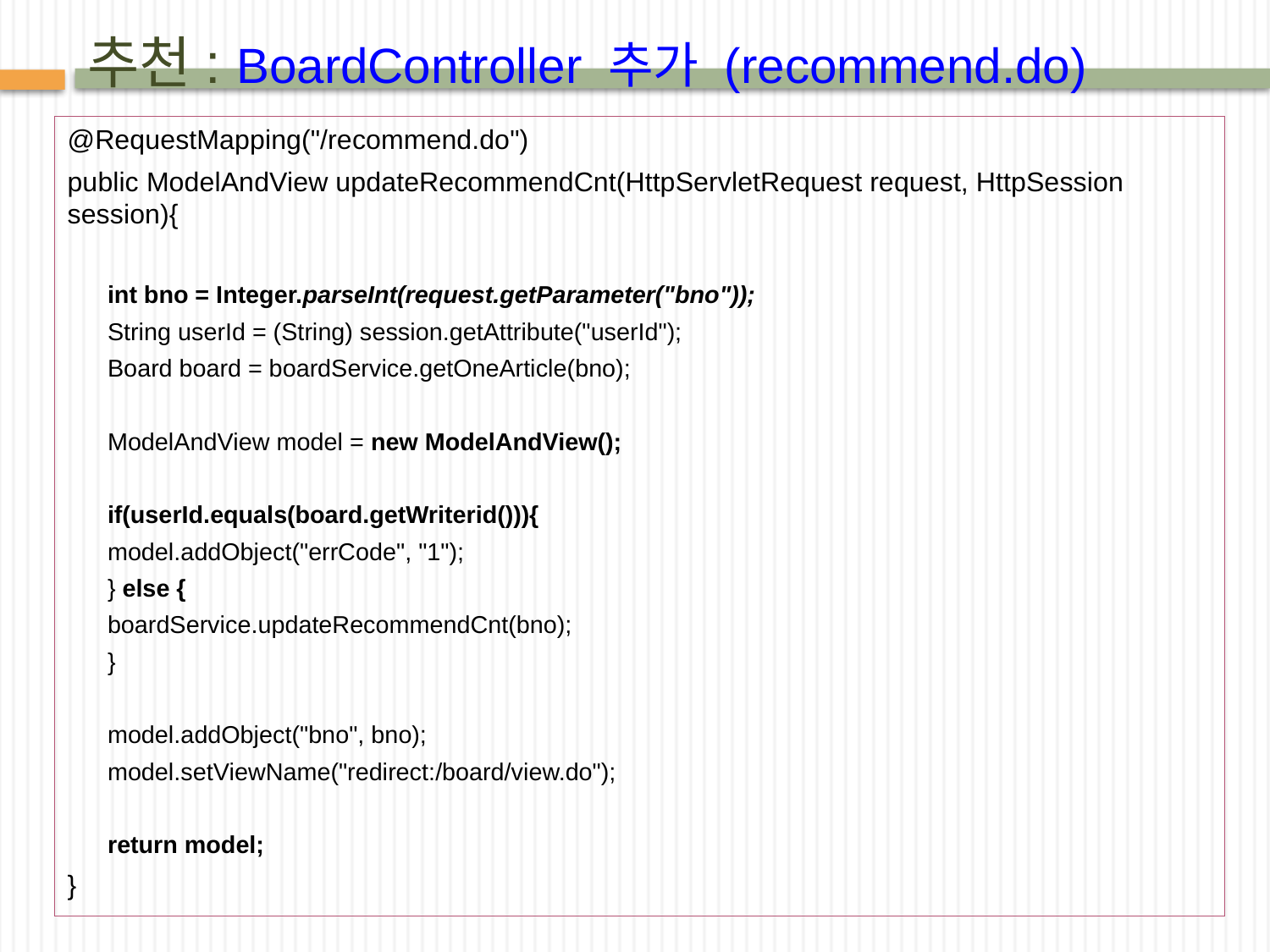

# 추천: BoardController 추가 (recommend.do)
@RequestMapping("/recommend.do")
public ModelAndView updateRecommendCnt(HttpServletRequest request, HttpSession session){

int bno = Integer.parseInt(request.getParameter("bno"));
String userId = (String) session.getAttribute("userId");
Board board = boardService.getOneArticle(bno);

ModelAndView model = new ModelAndView();

if(userId.equals(board.getWriterid())){
	model.addObject("errCode", "1");
} else {
	boardService.updateRecommendCnt(bno);
}

model.addObject("bno", bno);
model.setViewName("redirect:/board/view.do");

return model;
}